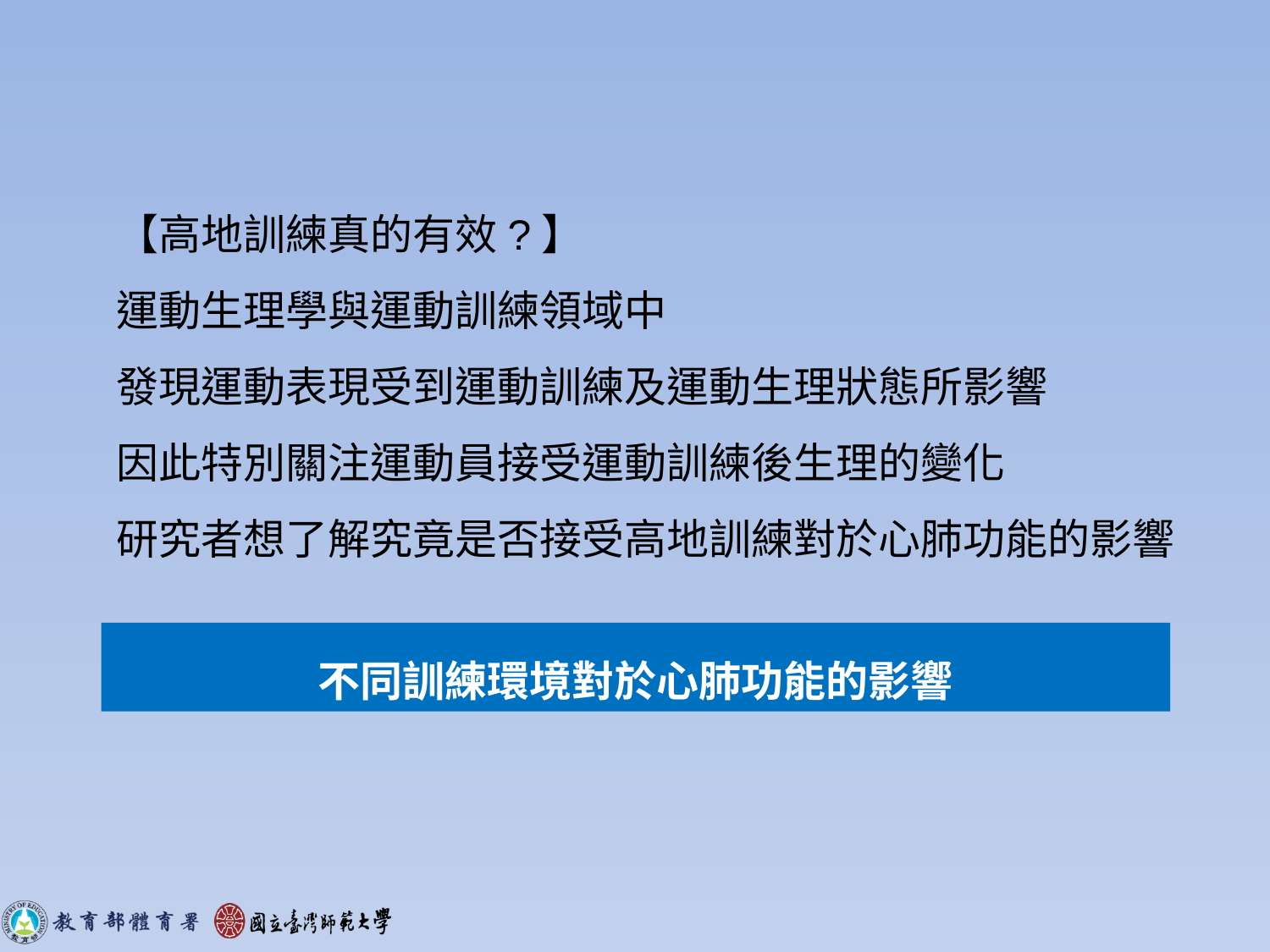

【高地訓練真的有效?】
運動生理學與運動訓練領域中
發現運動表現受到運動訓練及運動生理狀態所影響
因此特別關注運動員接受運動訓練後生理的變化
研究者想了解究竟是否接受高地訓練對於心肺功能的影響
不同訓練環境對於心肺功能的影響